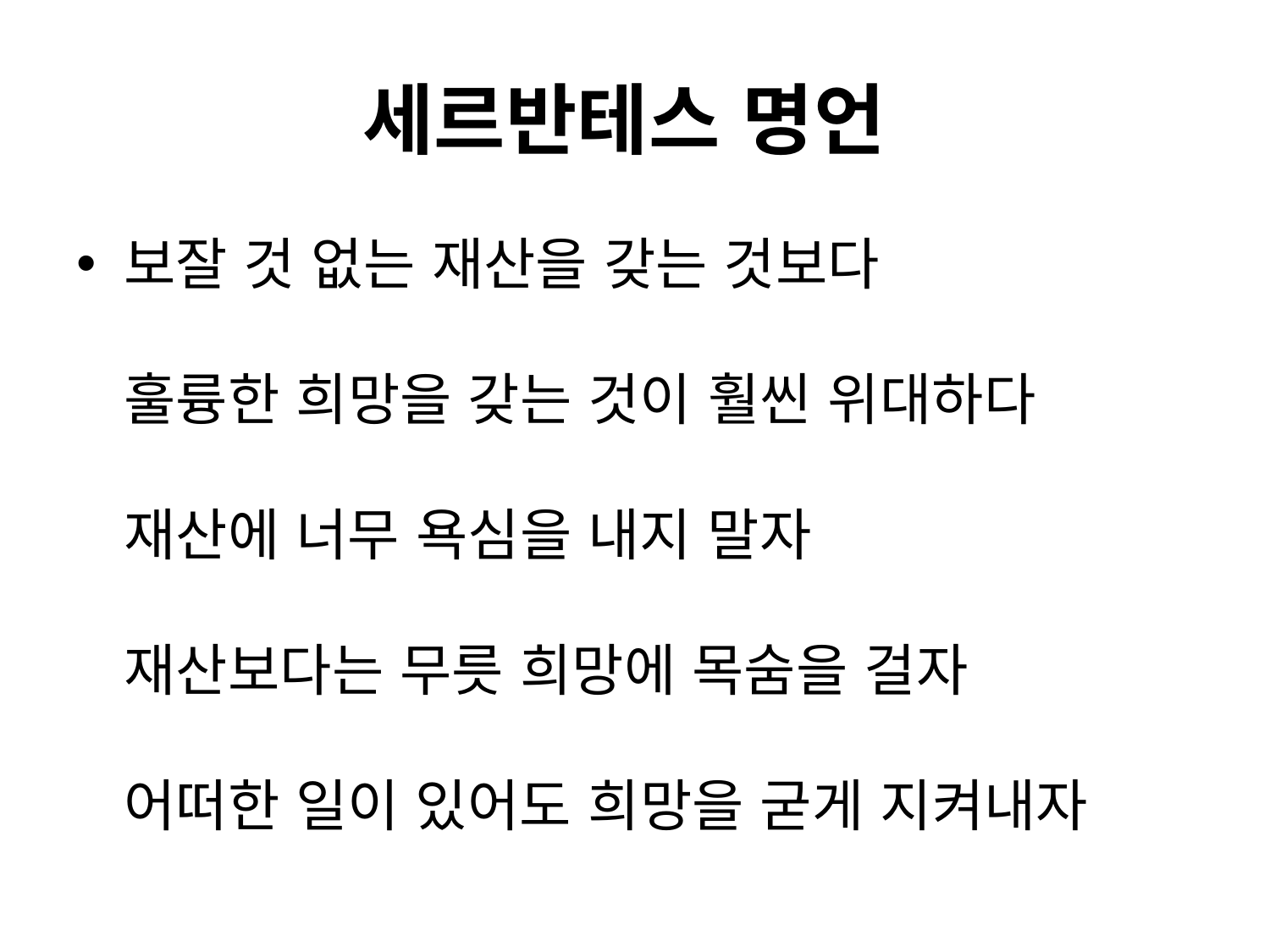

# 세르반테스 명언
보잘 것 없는 재산을 갖는 것보다
훌륭한 희망을 갖는 것이 훨씬 위대하다
재산에 너무 욕심을 내지 말자
재산보다는 무릇 희망에 목숨을 걸자
어떠한 일이 있어도 희망을 굳게 지켜내자